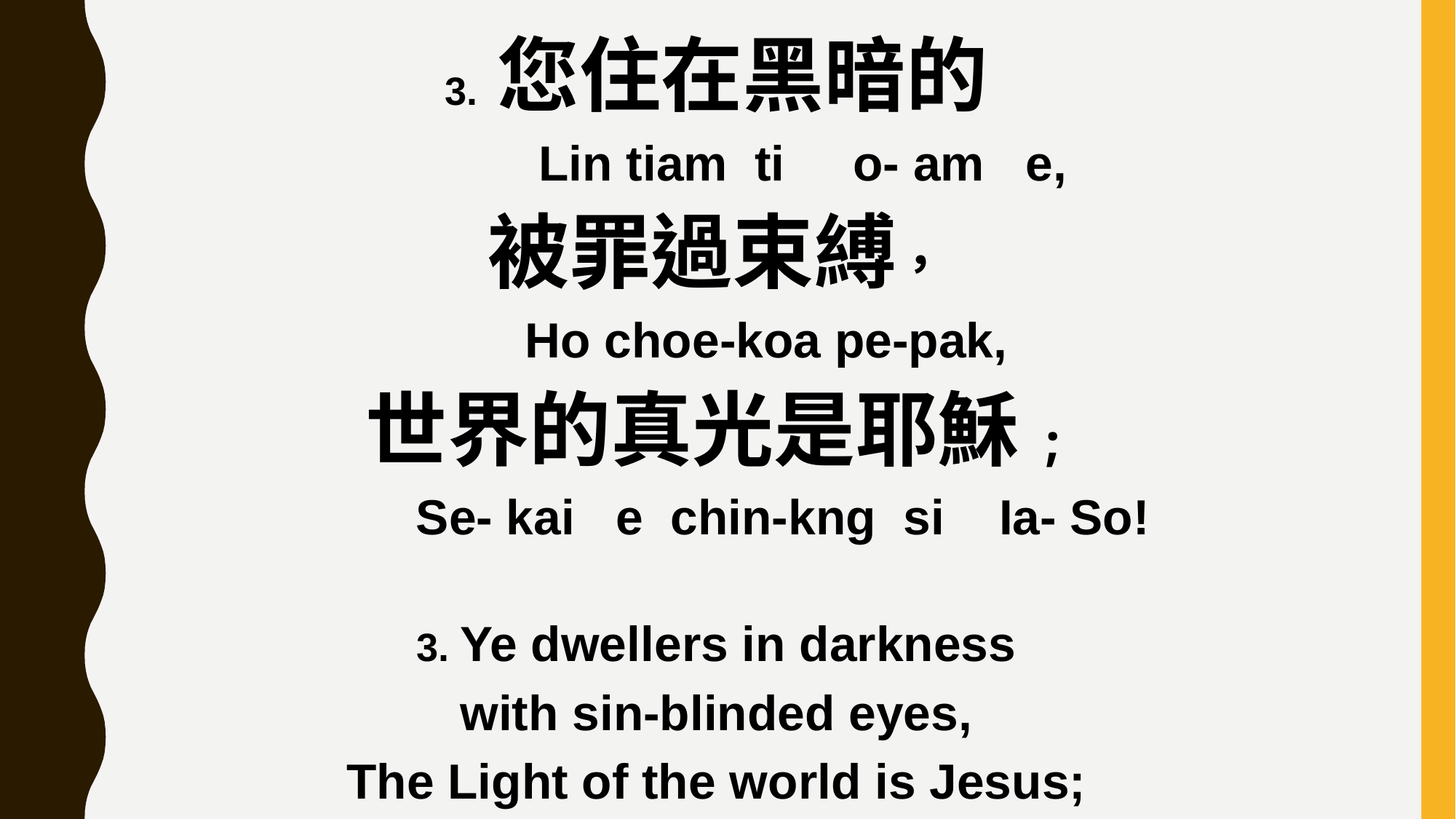

3. 您住在黑暗的
                           Lin tiam  ti     o- am   e,
被罪過束縛，
                          Ho choe-koa pe-pak,
世界的真光是耶穌;
                  Se- kai   e  chin-kng  si    Ia- So!

3. Ye dwellers in darkness
with sin-blinded eyes,
The Light of the world is Jesus;